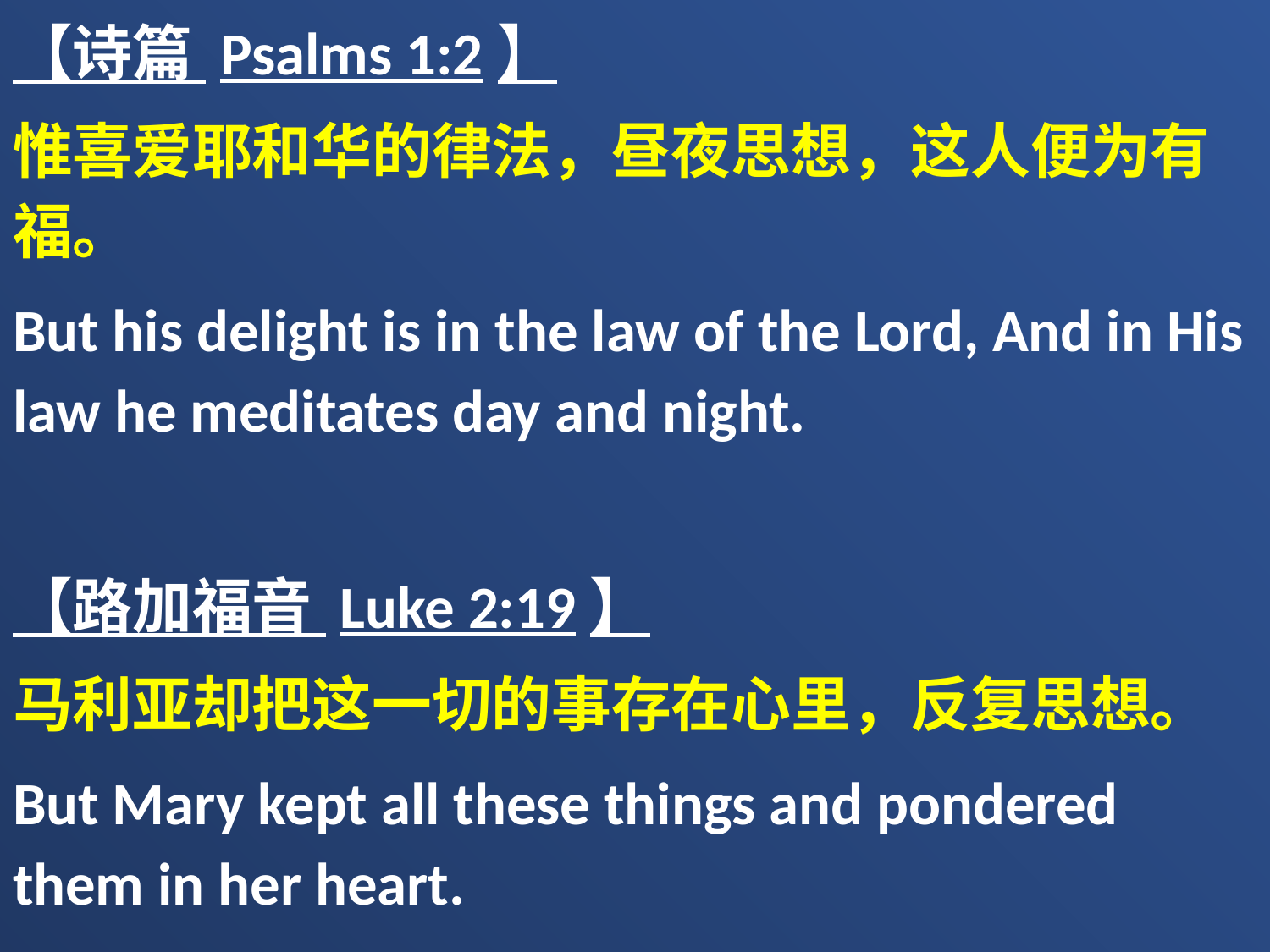

【诗篇 Psalms 1:2】
惟喜爱耶和华的律法，昼夜思想，这人便为有福。
But his delight is in the law of the Lord, And in His law he meditates day and night.

【路加福音 Luke 2:19】
马利亚却把这一切的事存在心里，反复思想。
But Mary kept all these things and pondered them in her heart.